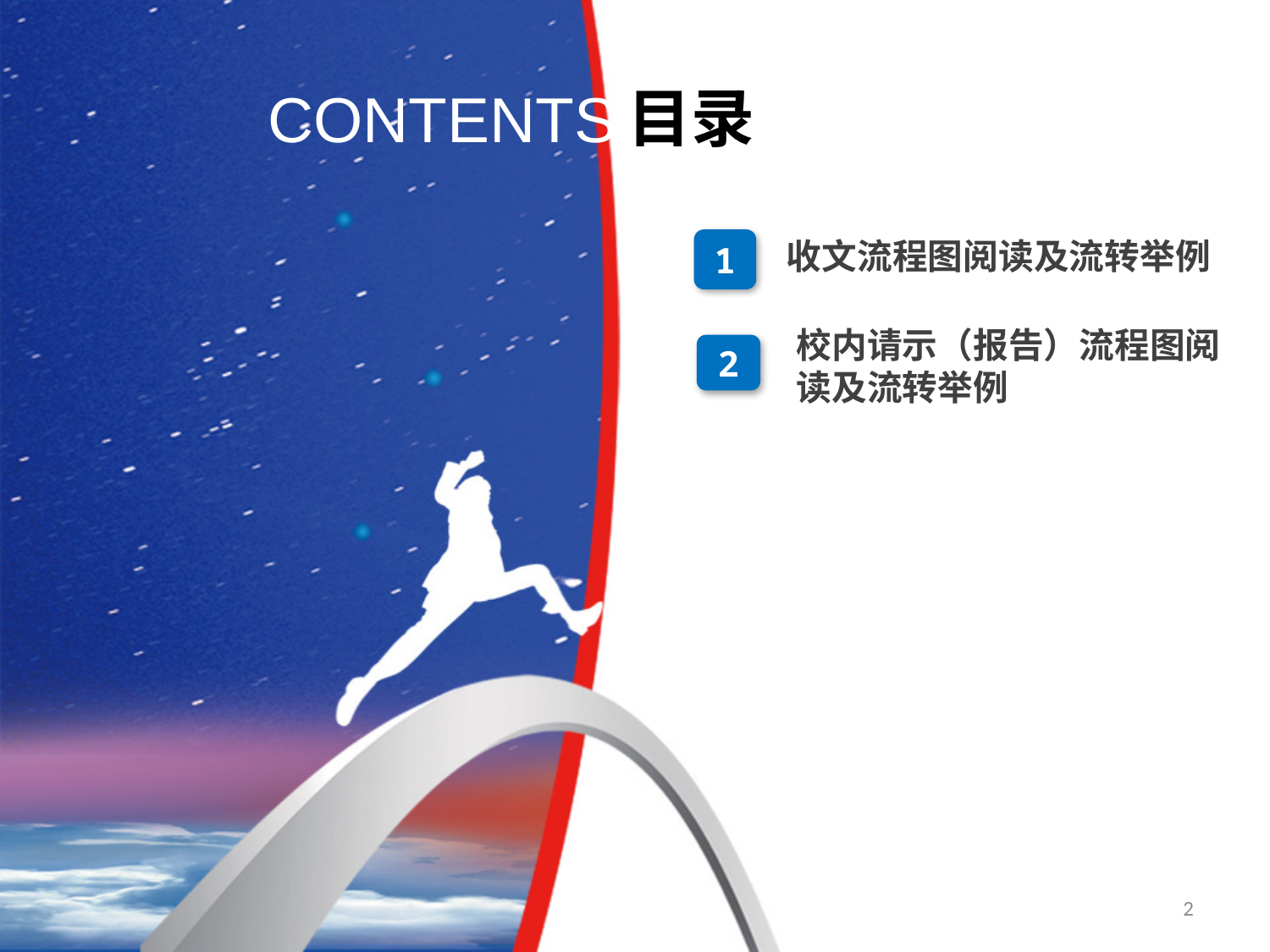

# CONTENTS
目录
收文流程图阅读及流转举例
2
1
校内请示（报告）流程图阅读及流转举例
2